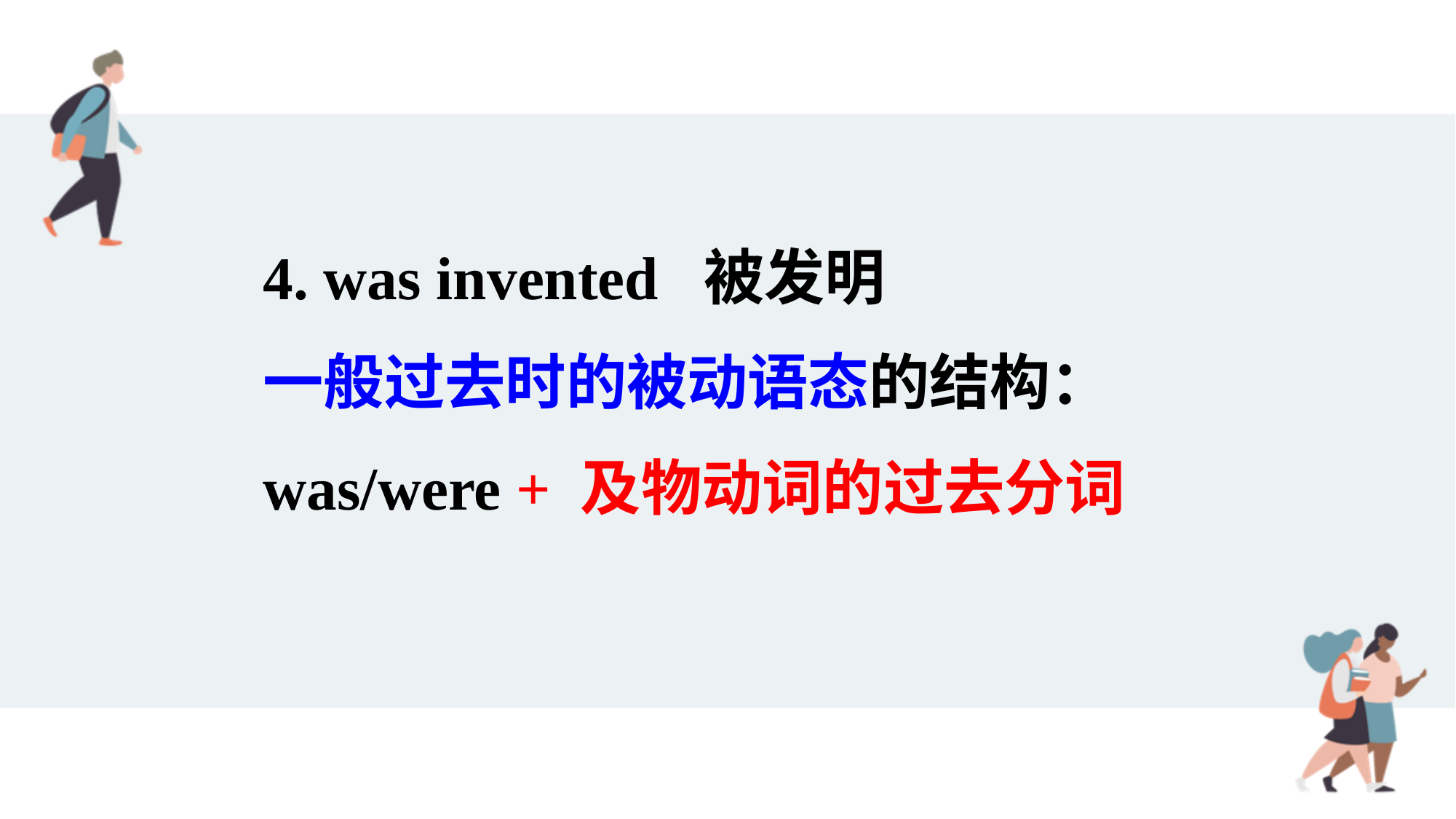

4. was invented  被发明
一般过去时的被动语态的结构：
was/were + 及物动词的过去分词